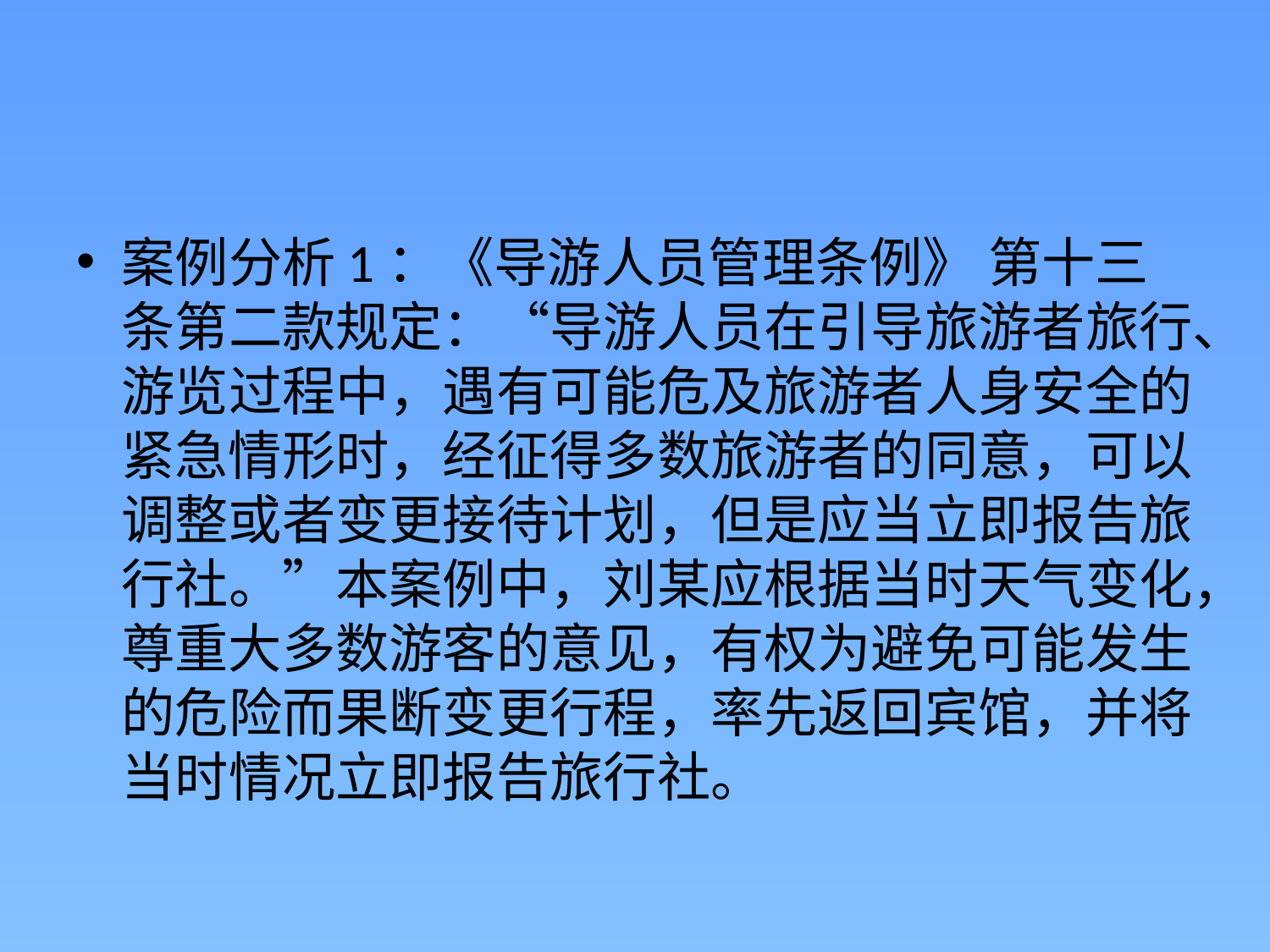

#
案例分析1：《导游人员管理条例》 第十三条第二款规定：“导游人员在引导旅游者旅行、游览过程中，遇有可能危及旅游者人身安全的紧急情形时，经征得多数旅游者的同意，可以调整或者变更接待计划，但是应当立即报告旅行社。”本案例中，刘某应根据当时天气变化，尊重大多数游客的意见，有权为避免可能发生的危险而果断变更行程，率先返回宾馆，并将当时情况立即报告旅行社。